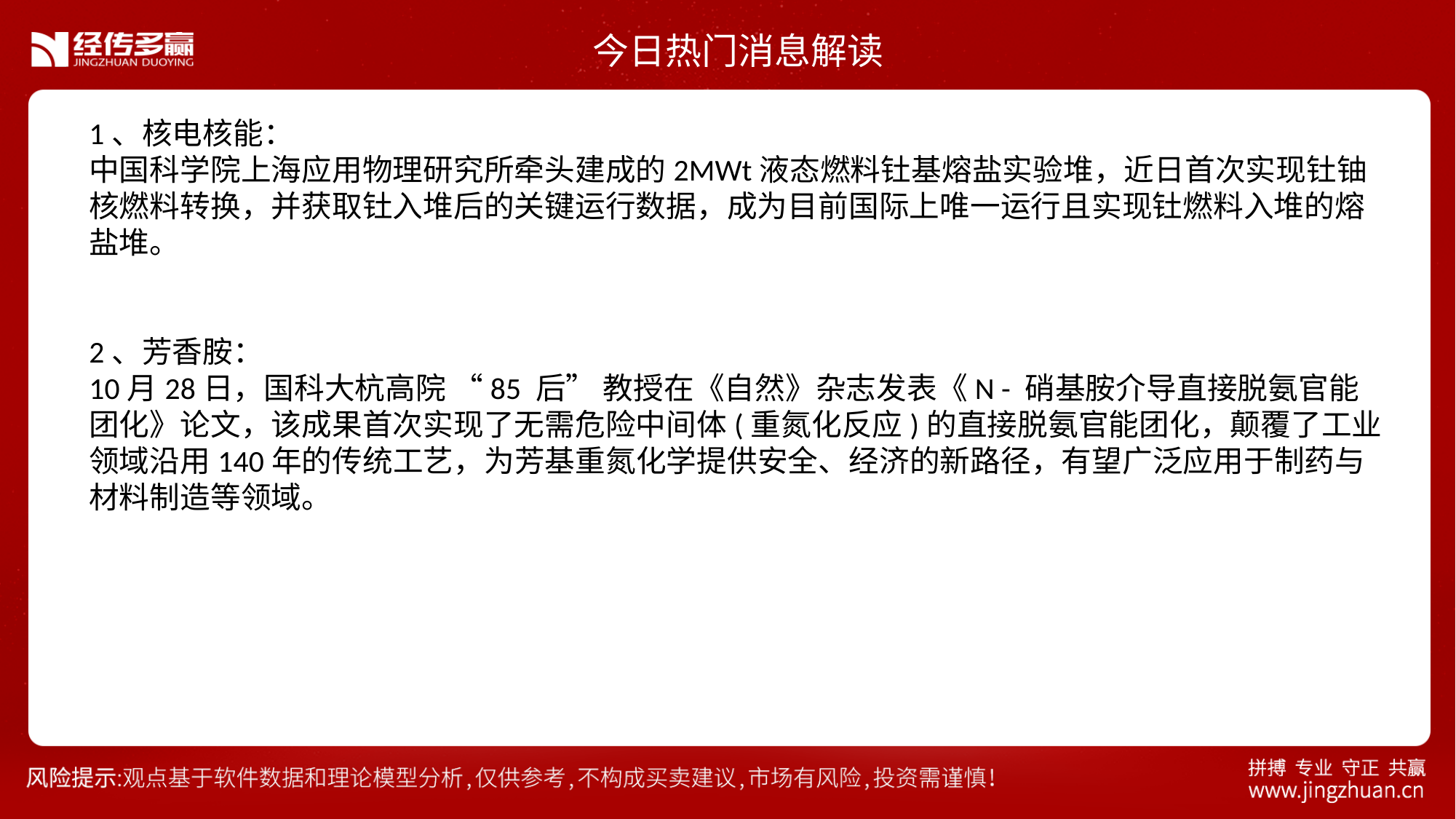

今日热门消息解读
1、核电核能：
中国科学院上海应用物理研究所牵头建成的2MWt液态燃料钍基熔盐实验堆，近日首次实现钍铀核燃料转换，并获取钍入堆后的关键运行数据，成为目前国际上唯一运行且实现钍燃料入堆的熔盐堆。

2、芳香胺：
10月28日，国科大杭高院 “85 后” 教授在《自然》杂志发表《N - 硝基胺介导直接脱氨官能团化》论文，该成果首次实现了无需危险中间体(重氮化反应)的直接脱氨官能团化，颠覆了工业领域沿用140年的传统工艺，为芳基重氮化学提供安全、经济的新路径，有望广泛应用于制药与材料制造等领域。